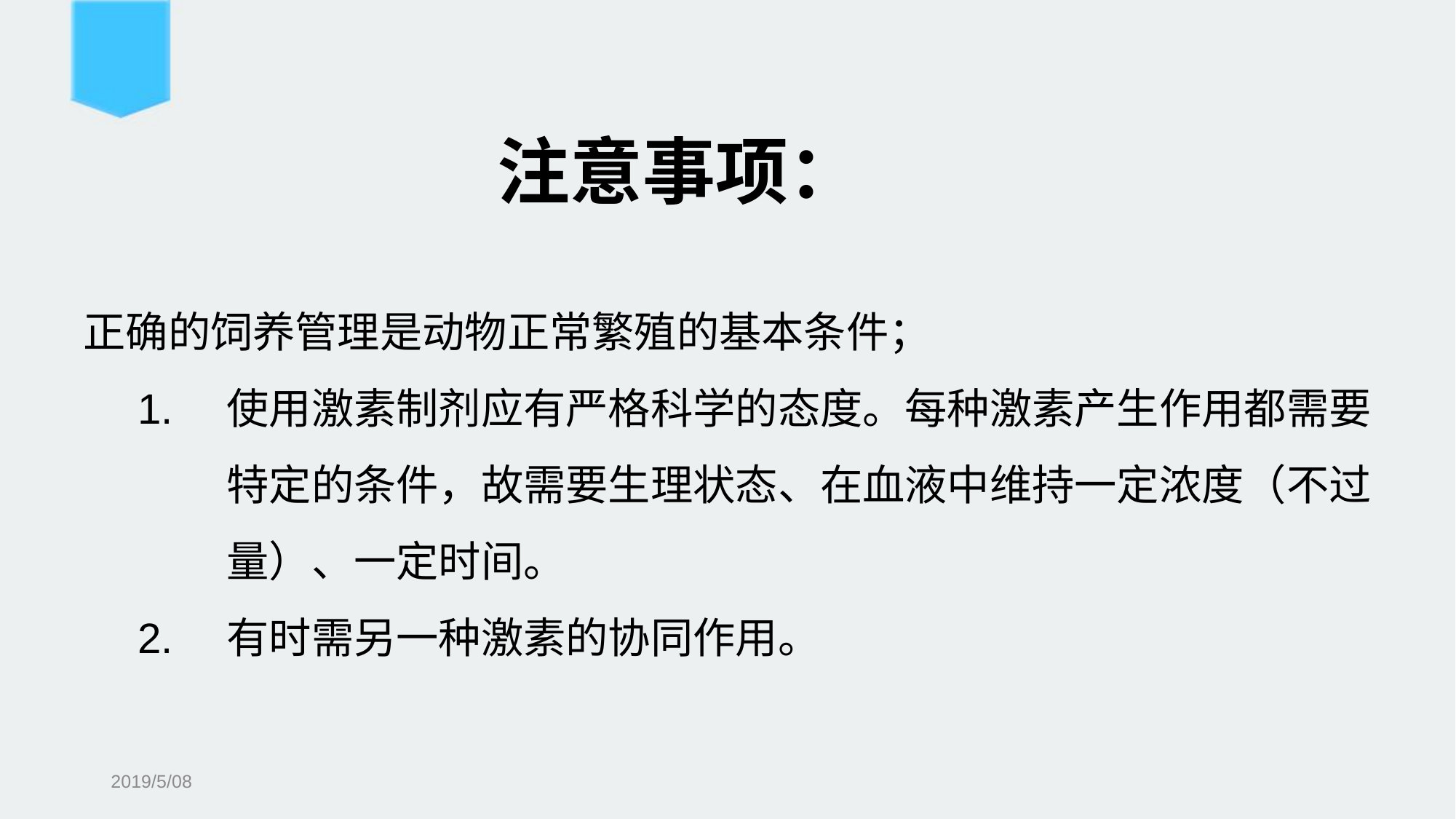

注意事项：
正确的饲养管理是动物正常繁殖的基本条件；
使用激素制剂应有严格科学的态度。每种激素产生作用都需要特定的条件，故需要生理状态、在血液中维持一定浓度（不过量）、一定时间。
有时需另一种激素的协同作用。
2019/5/08